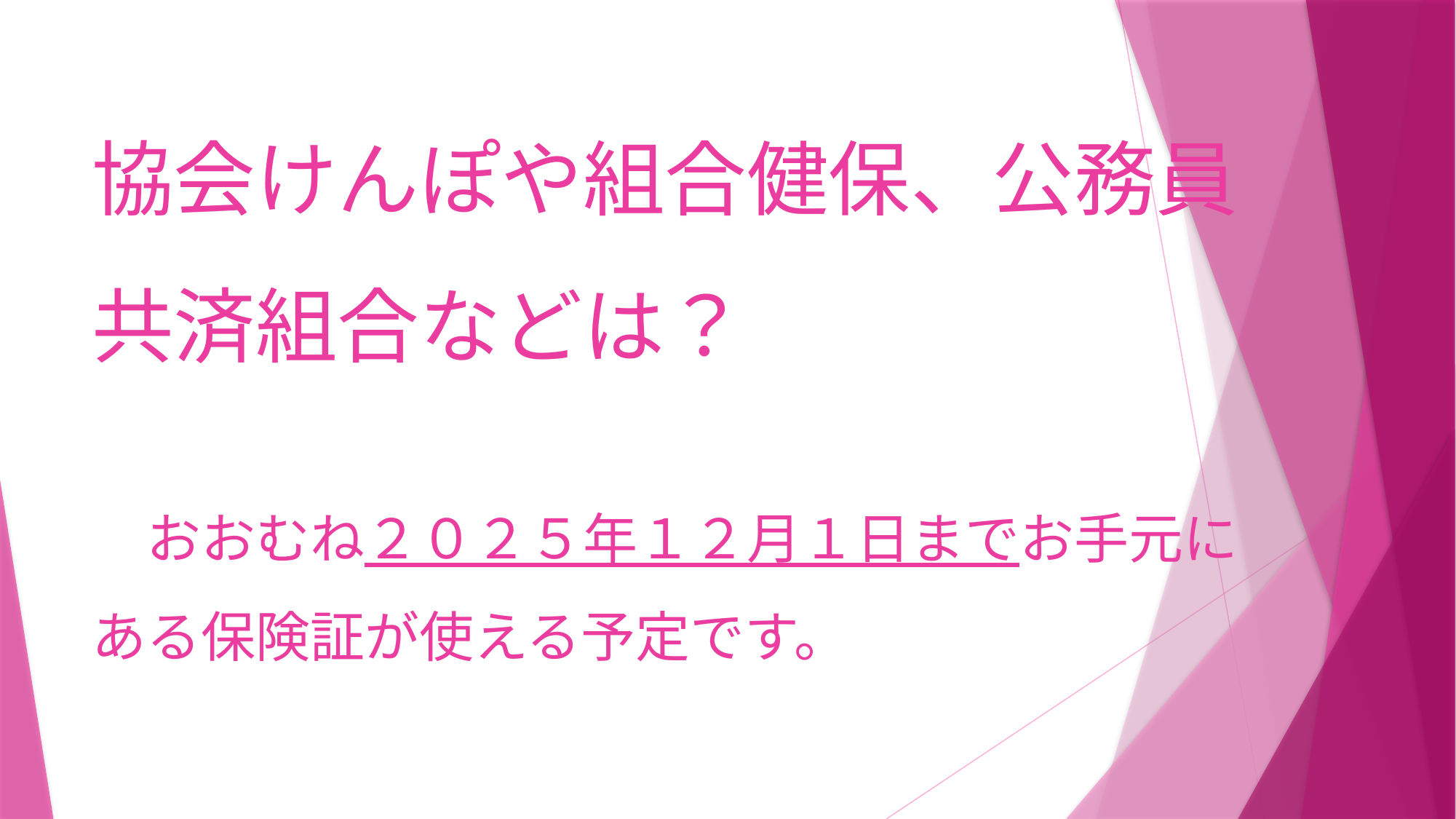

# 協会けんぽや組合健保、公務員共済組合などは？ 　おおむね２０２５年１２月１日までお手元に ある保険証が使える予定です。